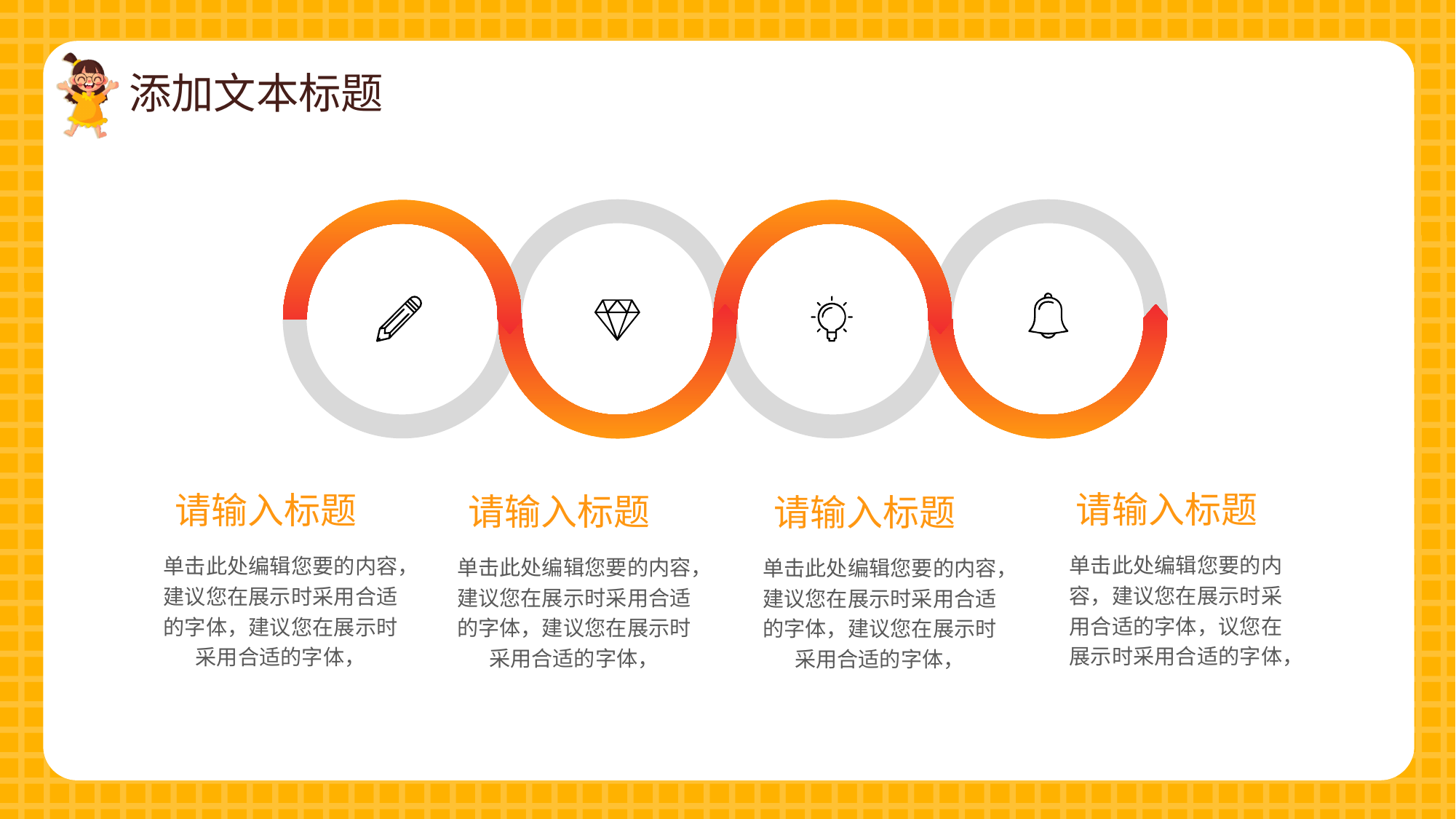

请输入标题
请输入标题
请输入标题
请输入标题
单击此处编辑您要的内容，建议您在展示时采用合适的字体，议您在展示时采用合适的字体，
单击此处编辑您要的内容，建议您在展示时采用合适的字体，建议您在展示时采用合适的字体，
单击此处编辑您要的内容，建议您在展示时采用合适的字体，建议您在展示时采用合适的字体，
单击此处编辑您要的内容，建议您在展示时采用合适的字体，建议您在展示时采用合适的字体，